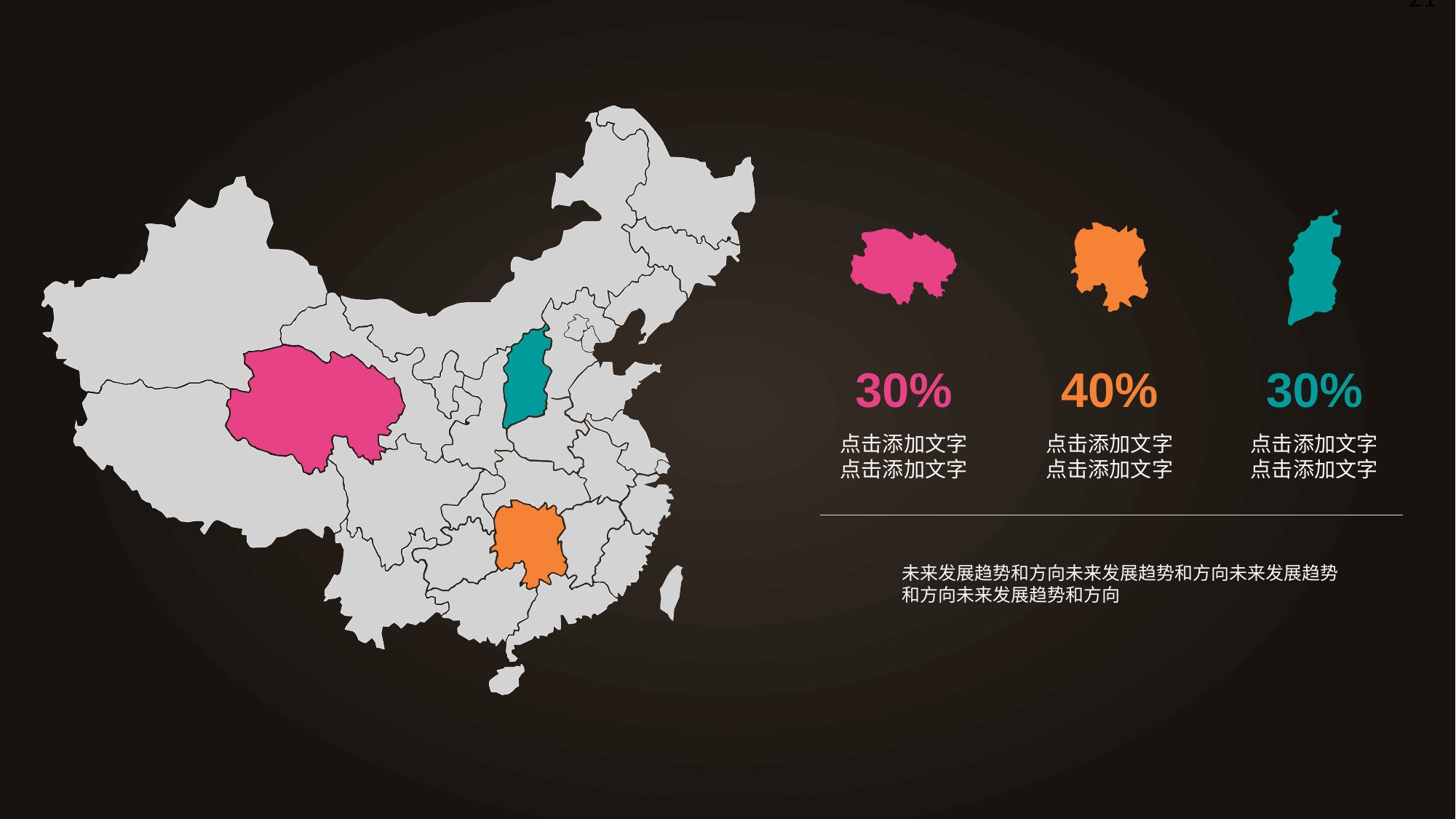

21

30%
40%
30%

点击添加文字
点击添加文字
点击添加文字
点击添加文字
点击添加文字
点击添加文字

未来发展趋势和方向未来发展趋势和方向未来发展趋势和方向未来发展趋势和方向